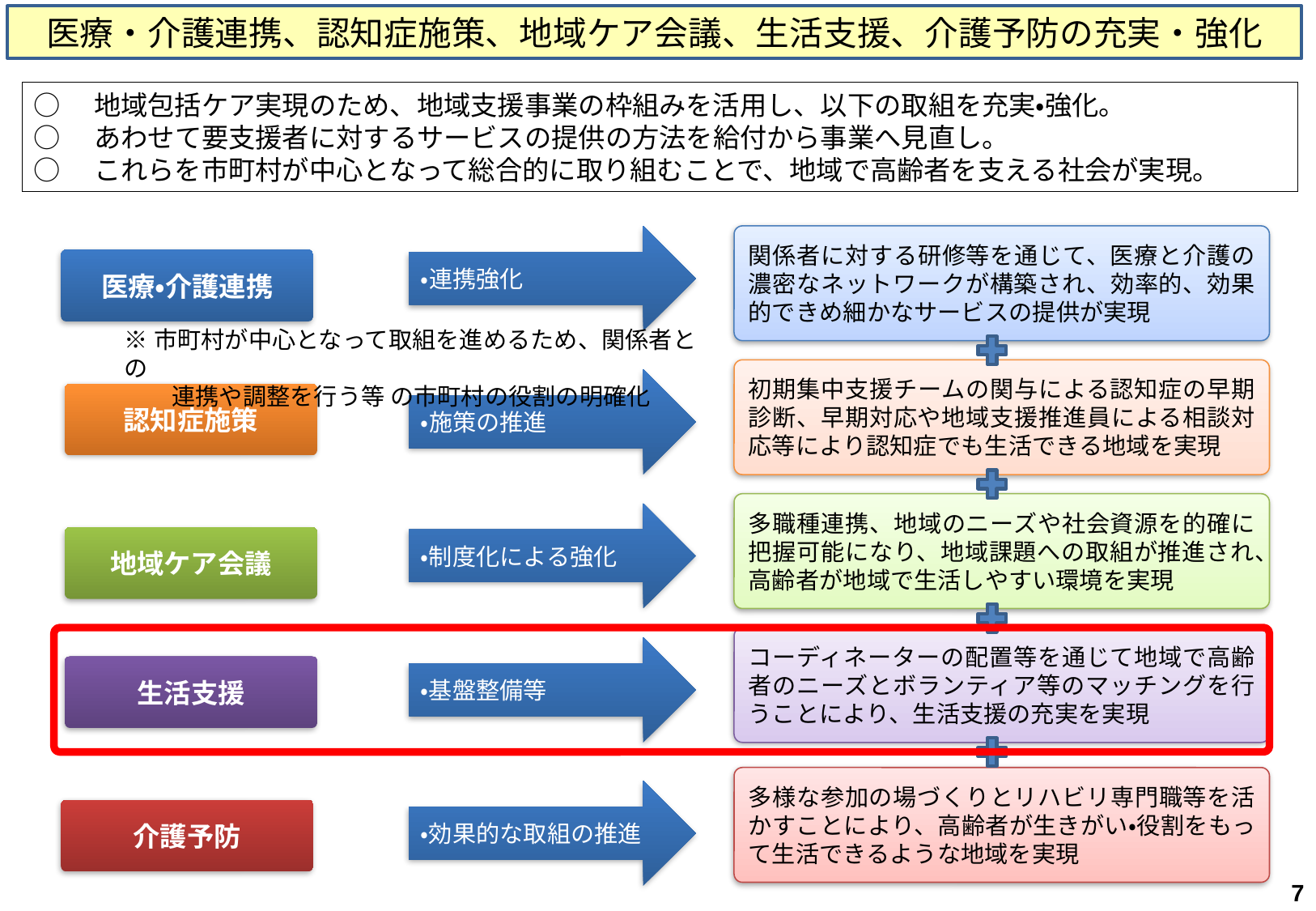

医療・介護連携、認知症施策、地域ケア会議、生活支援、介護予防の充実・強化
○　地域包括ケア実現のため、地域支援事業の枠組みを活用し、以下の取組を充実・強化。
○　あわせて要支援者に対するサービスの提供の方法を給付から事業へ見直し。
○　これらを市町村が中心となって総合的に取り組むことで、地域で高齢者を支える社会が実現。
・連携強化
関係者に対する研修等を通じて、医療と介護の濃密なネットワークが構築され、効率的、効果的できめ細かなサービスの提供が実現
医療・介護連携
※市町村が中心となって取組を進めるため、関係者との
　　連携や調整を行う等 の市町村の役割の明確化

初期集中支援チームの関与による認知症の早期診断、早期対応や地域支援推進員による相談対応等により認知症でも生活できる地域を実現
・施策の推進
認知症施策

多職種連携、地域のニーズや社会資源を的確に把握可能になり、地域課題への取組が推進され、高齢者が地域で生活しやすい環境を実現
・制度化による強化
地域ケア会議

コーディネーターの配置等を通じて地域で高齢者のニーズとボランティア等のマッチングを行うことにより、生活支援の充実を実現
・基盤整備等
生活支援

多様な参加の場づくりとリハビリ専門職等を活かすことにより、高齢者が生きがい・役割をもって生活できるような地域を実現
・効果的な取組の推進
介護予防
7